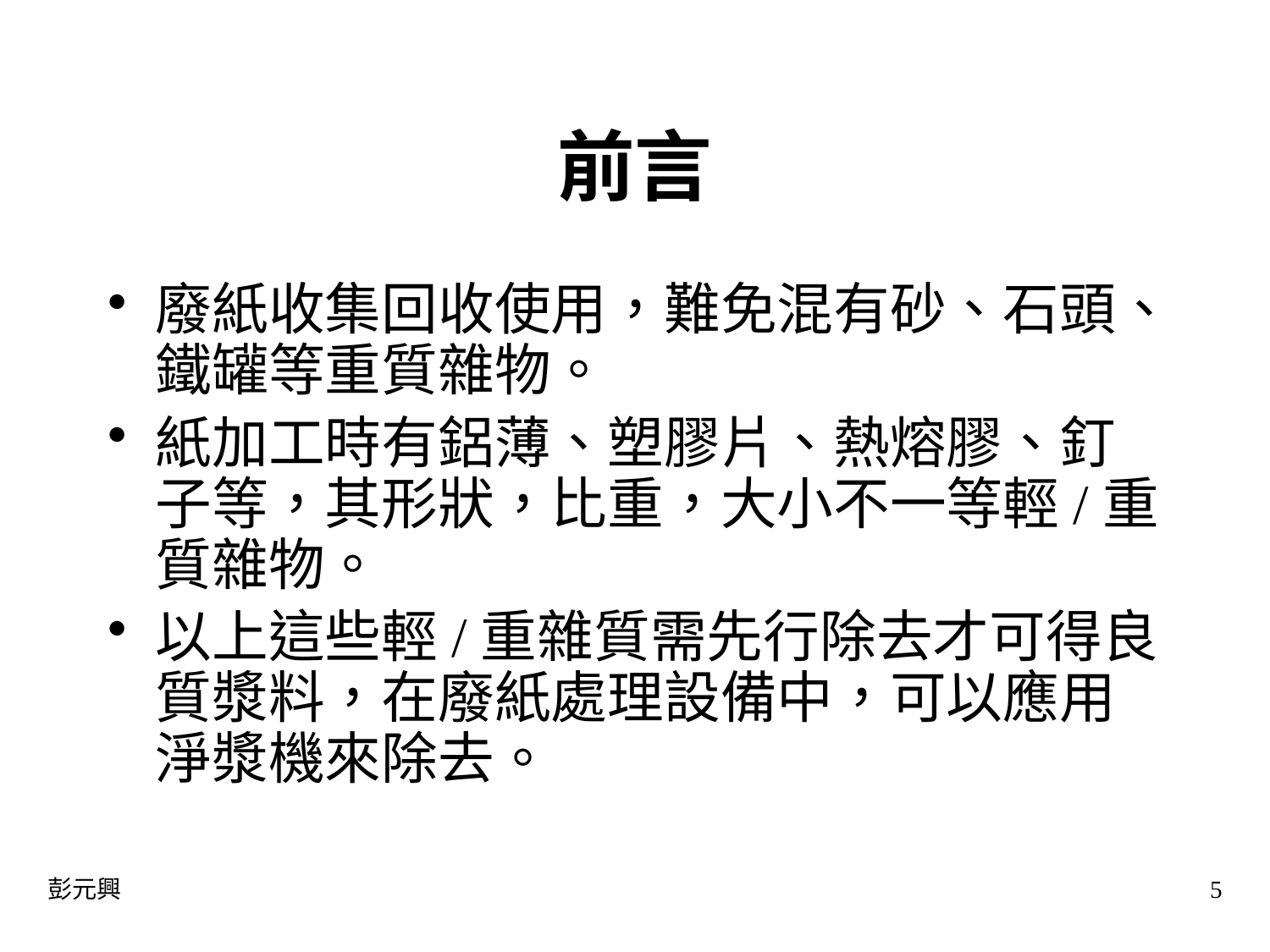

# 前言
廢紙收集回收使用，難免混有砂、石頭、鐵罐等重質雜物。
紙加工時有鋁薄、塑膠片、熱熔膠、釘子等，其形狀，比重，大小不一等輕/重質雜物。
以上這些輕/重雜質需先行除去才可得良質漿料，在廢紙處理設備中，可以應用淨漿機來除去。
彭元興
5